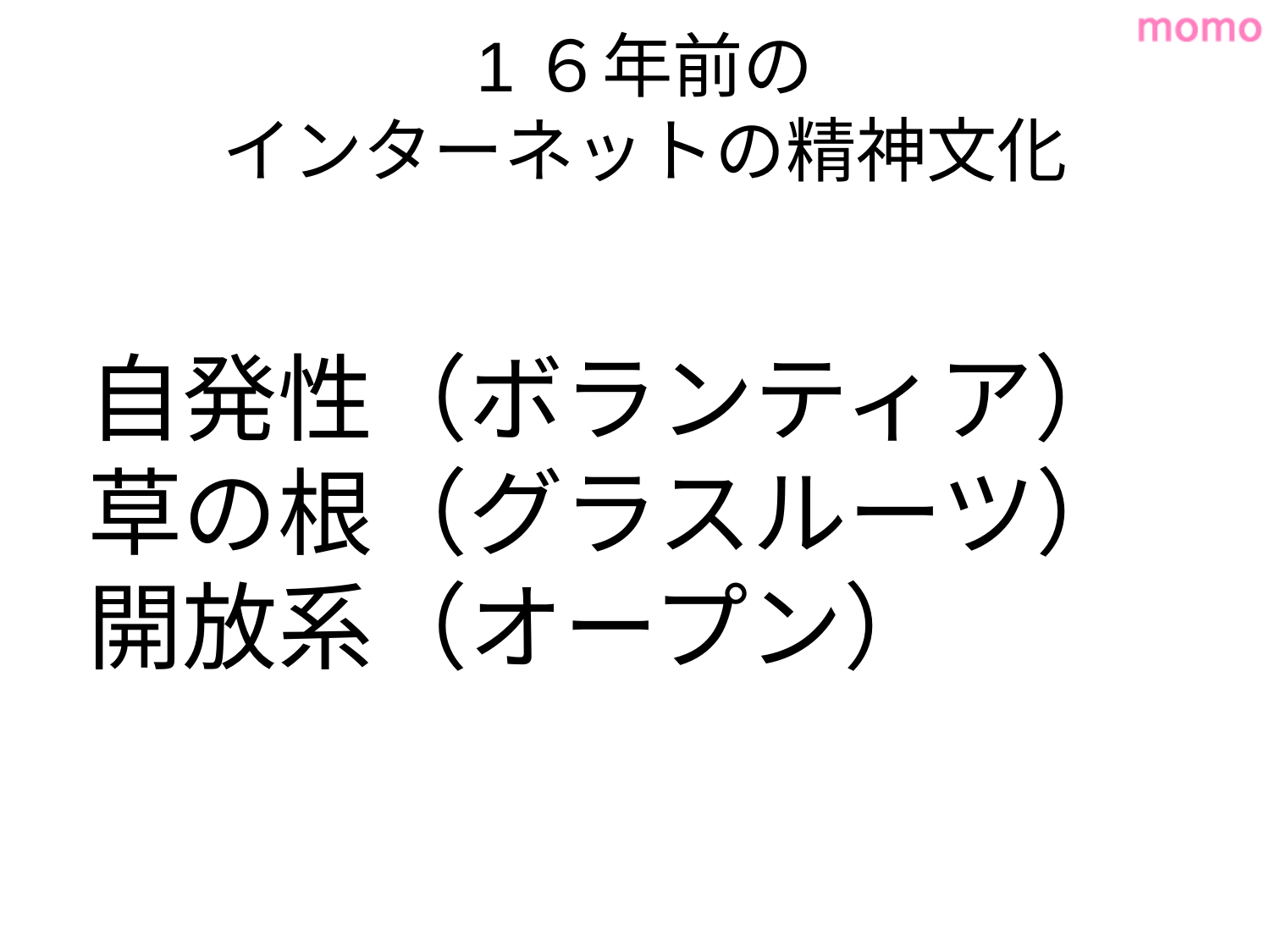

# 1６年前の インターネットの精神文化
自発性（ボランティア）
草の根（グラスルーツ）
開放系（オープン）